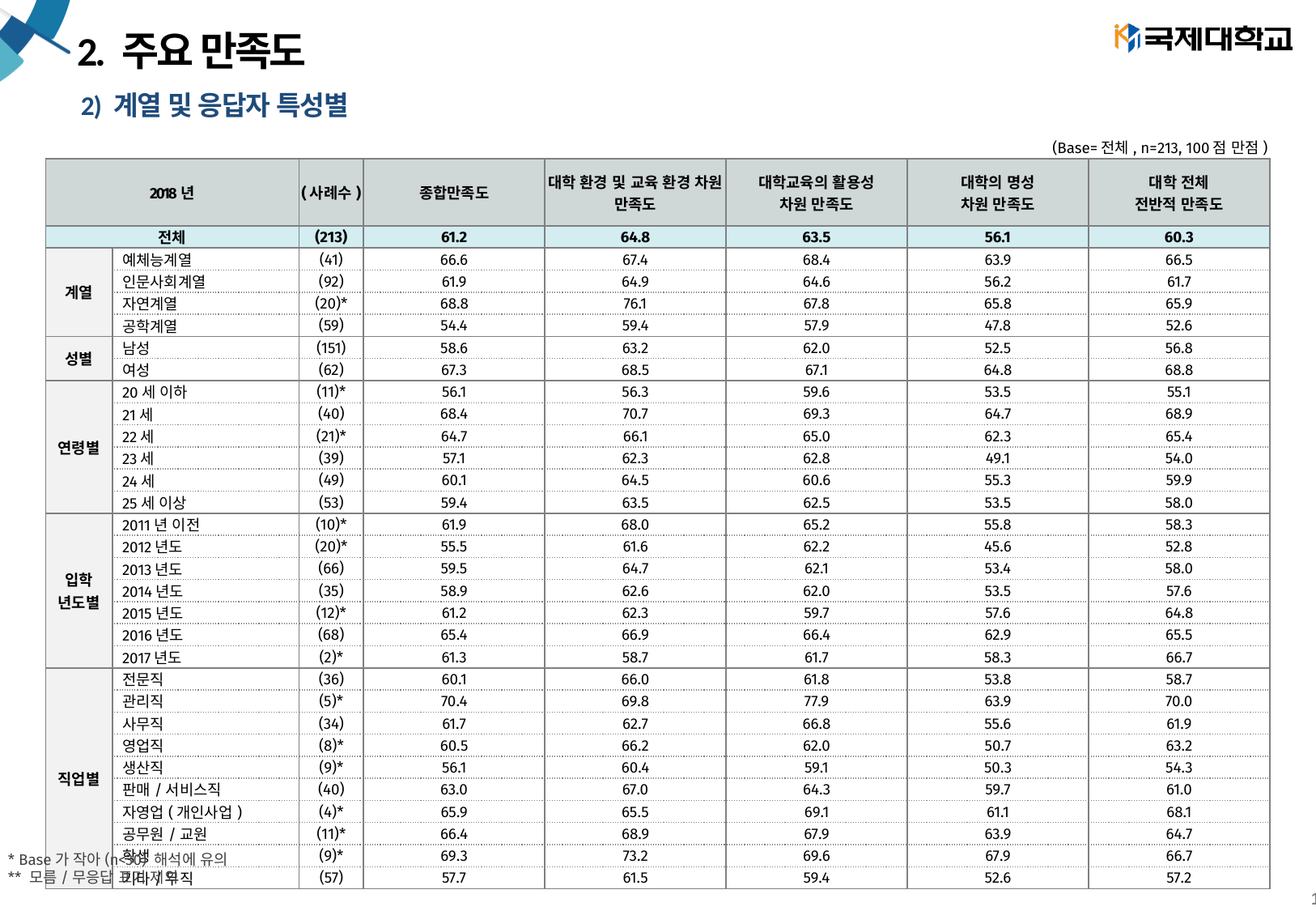

# 2. 주요 만족도
2) 계열 및 응답자 특성별
(Base=전체, n=213, 100점 만점)
| 2018년 |  | (사례수) | 종합만족도 | 대학 환경 및 교육 환경 차원 만족도 | 대학교육의 활용성 차원 만족도 | 대학의 명성 차원 만족도 | 대학 전체 전반적 만족도 |
| --- | --- | --- | --- | --- | --- | --- | --- |
| 전체 |  | (213) | 61.2 | 64.8 | 63.5 | 56.1 | 60.3 |
| 계열 | 예체능계열 | (41) | 66.6 | 67.4 | 68.4 | 63.9 | 66.5 |
|  | 인문사회계열 | (92) | 61.9 | 64.9 | 64.6 | 56.2 | 61.7 |
|  | 자연계열 | (20)\* | 68.8 | 76.1 | 67.8 | 65.8 | 65.9 |
|  | 공학계열 | (59) | 54.4 | 59.4 | 57.9 | 47.8 | 52.6 |
| 성별 | 남성 | (151) | 58.6 | 63.2 | 62.0 | 52.5 | 56.8 |
|  | 여성 | (62) | 67.3 | 68.5 | 67.1 | 64.8 | 68.8 |
| 연령별 | 20세 이하 | (11)\* | 56.1 | 56.3 | 59.6 | 53.5 | 55.1 |
|  | 21세 | (40) | 68.4 | 70.7 | 69.3 | 64.7 | 68.9 |
|  | 22세 | (21)\* | 64.7 | 66.1 | 65.0 | 62.3 | 65.4 |
|  | 23세 | (39) | 57.1 | 62.3 | 62.8 | 49.1 | 54.0 |
|  | 24세 | (49) | 60.1 | 64.5 | 60.6 | 55.3 | 59.9 |
|  | 25세 이상 | (53) | 59.4 | 63.5 | 62.5 | 53.5 | 58.0 |
| 입학 년도별 | 2011년 이전 | (10)\* | 61.9 | 68.0 | 65.2 | 55.8 | 58.3 |
|  | 2012년도 | (20)\* | 55.5 | 61.6 | 62.2 | 45.6 | 52.8 |
|  | 2013년도 | (66) | 59.5 | 64.7 | 62.1 | 53.4 | 58.0 |
|  | 2014년도 | (35) | 58.9 | 62.6 | 62.0 | 53.5 | 57.6 |
|  | 2015년도 | (12)\* | 61.2 | 62.3 | 59.7 | 57.6 | 64.8 |
|  | 2016년도 | (68) | 65.4 | 66.9 | 66.4 | 62.9 | 65.5 |
|  | 2017년도 | (2)\* | 61.3 | 58.7 | 61.7 | 58.3 | 66.7 |
| 직업별 | 전문직 | (36) | 60.1 | 66.0 | 61.8 | 53.8 | 58.7 |
|  | 관리직 | (5)\* | 70.4 | 69.8 | 77.9 | 63.9 | 70.0 |
|  | 사무직 | (34) | 61.7 | 62.7 | 66.8 | 55.6 | 61.9 |
|  | 영업직 | (8)\* | 60.5 | 66.2 | 62.0 | 50.7 | 63.2 |
|  | 생산직 | (9)\* | 56.1 | 60.4 | 59.1 | 50.3 | 54.3 |
|  | 판매/서비스직 | (40) | 63.0 | 67.0 | 64.3 | 59.7 | 61.0 |
|  | 자영업(개인사업) | (4)\* | 65.9 | 65.5 | 69.1 | 61.1 | 68.1 |
|  | 공무원/교원 | (11)\* | 66.4 | 68.9 | 67.9 | 63.9 | 64.7 |
|  | 학생 | (9)\* | 69.3 | 73.2 | 69.6 | 67.9 | 66.7 |
|  | 기타/무직 | (57) | 57.7 | 61.5 | 59.4 | 52.6 | 57.2 |
* Base가 작아(n<30) 해석에 유의
** 모름/무응답 표기 제외